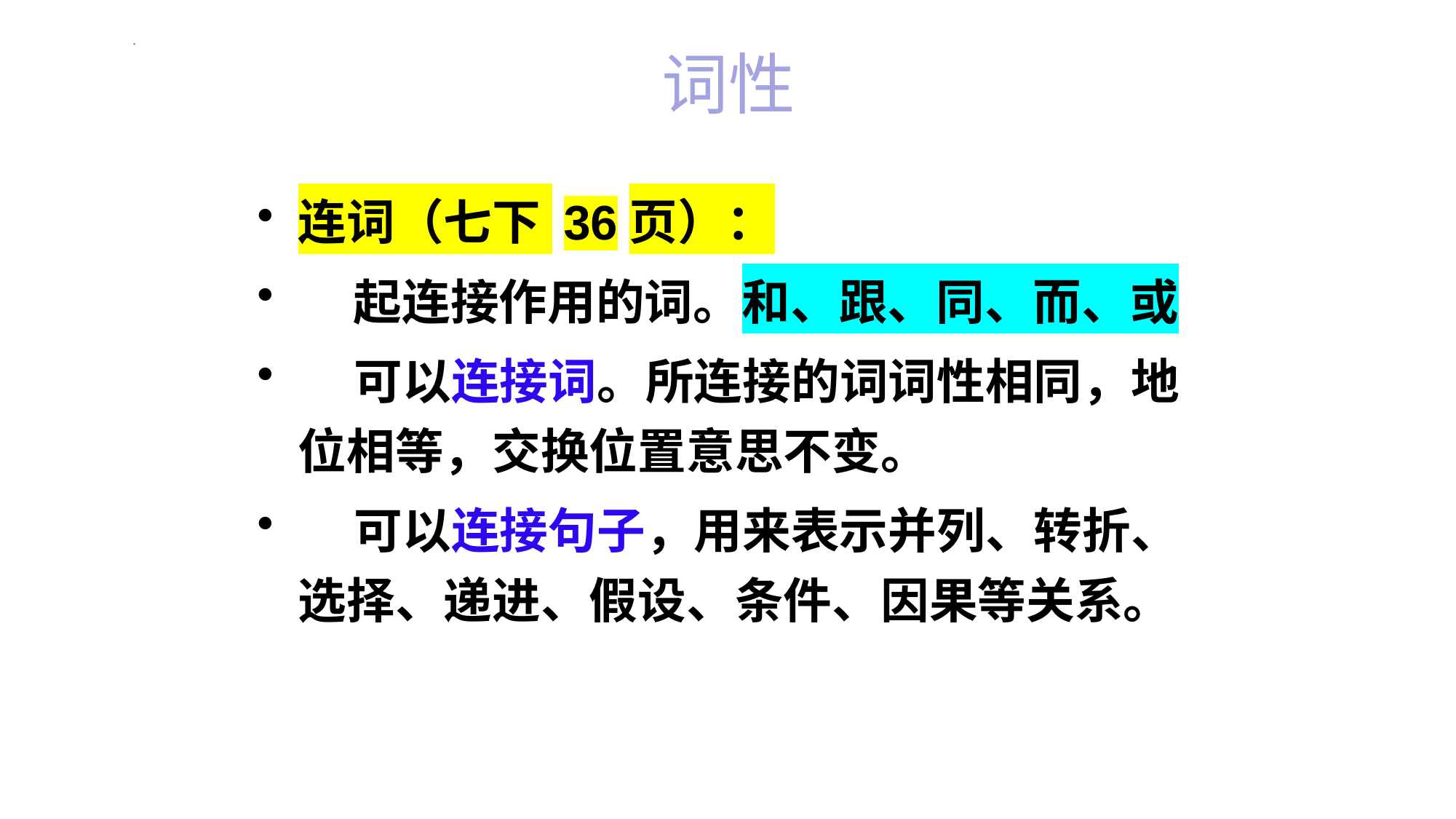

# 词性
连词（七下 36页）：
    起连接作用的词。和、跟、同、而、或
    可以连接词。所连接的词词性相同，地位相等，交换位置意思不变。
    可以连接句子，用来表示并列、转折、选择、递进、假设、条件、因果等关系。